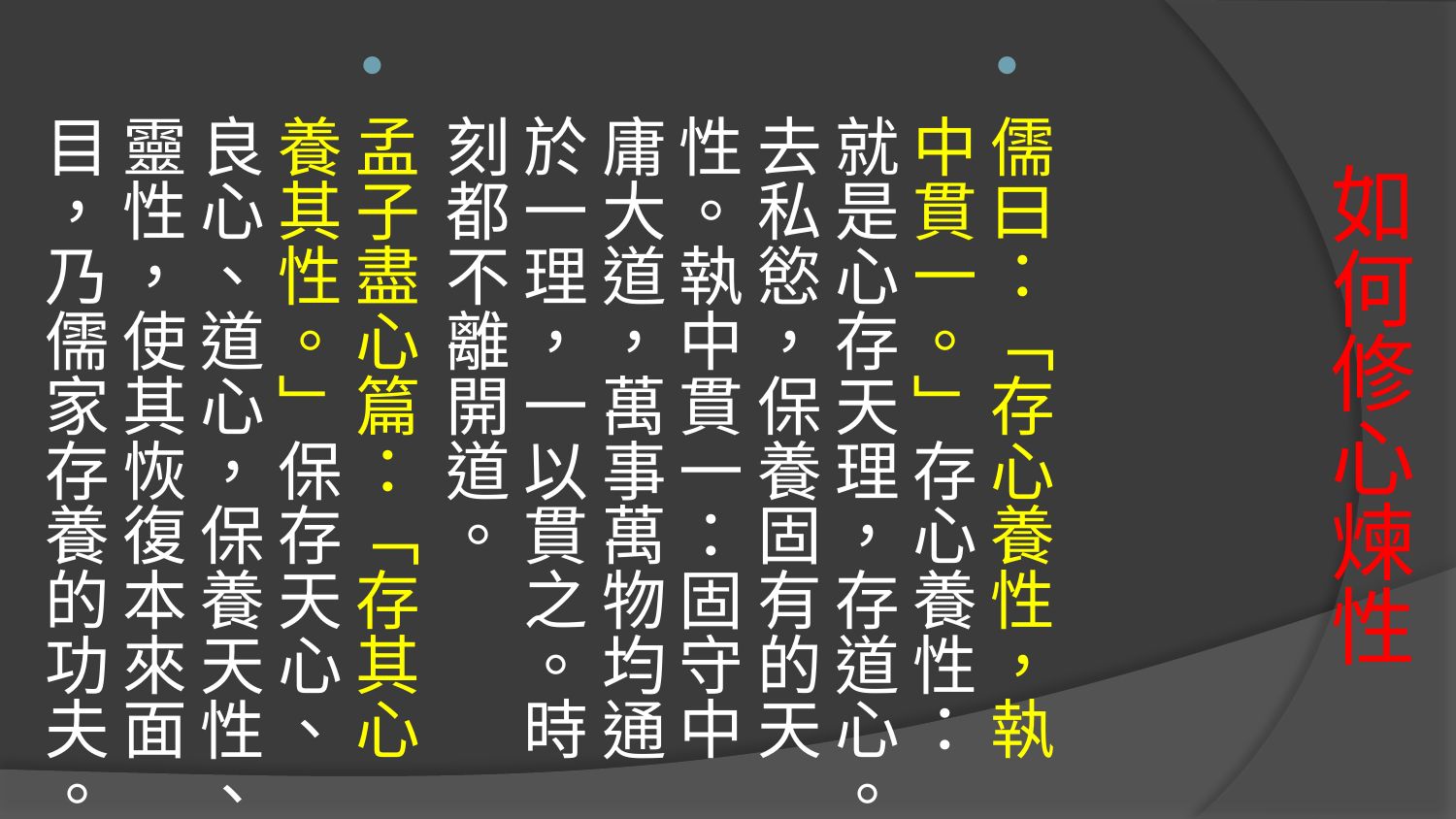

儒曰：「存心養性，執中貫一。」存心養性：就是心存天理，存道心。去私慾，保養固有的天性。執中貫一：固守中庸大道，萬事萬物均通於一理，一以貫之。時刻都不離開道。
孟子盡心篇：「存其心養其性。」保存天心、良心、道心，保養天性、靈性，使其恢復本來面目，乃儒家存養的功夫。
# 如何修心煉性